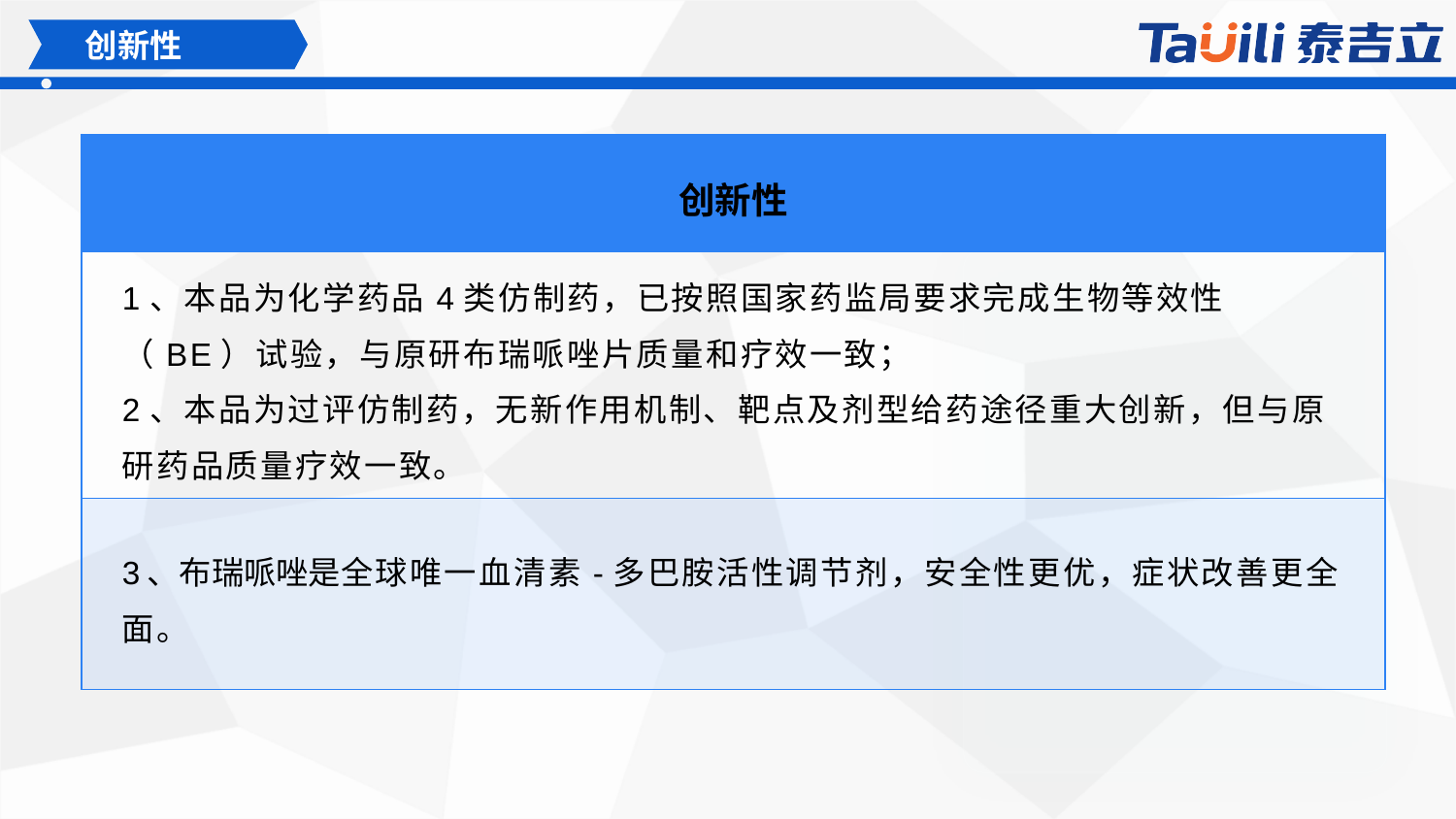

创新性
| 创新性 |
| --- |
| 1、本品为化学药品4类仿制药，已按照国家药监局要求完成生物等效性（BE）试验，与原研布瑞哌唑片质量和疗效一致； 2、本品为过评仿制药，无新作用机制、靶点及剂型给药途径重大创新，但与原研药品质量疗效一致。 |
| 3、布瑞哌唑是全球唯一血清素-多巴胺活性调节剂，安全性更优，症状改善更全面。 |